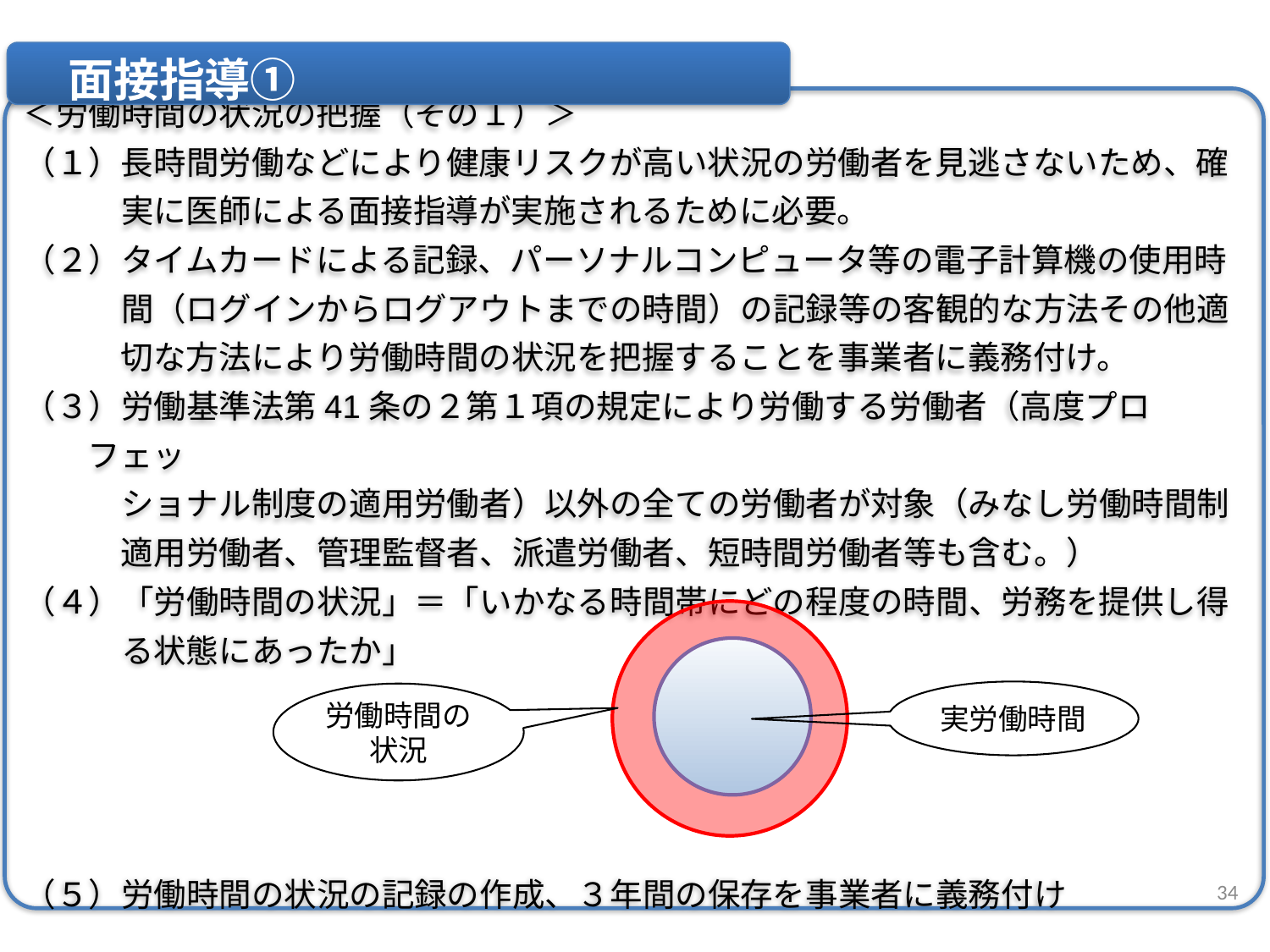

面接指導①
＜労働時間の状況の把握（その１）＞
（１）長時間労働などにより健康リスクが高い状況の労働者を見逃さないため、確
　　　実に医師による面接指導が実施されるために必要。
（２）タイムカードによる記録、パーソナルコンピュータ等の電子計算機の使用時
　　　間（ログインからログアウトまでの時間）の記録等の客観的な方法その他適
　　　切な方法により労働時間の状況を把握することを事業者に義務付け。
（３）労働基準法第41条の２第１項の規定により労働する労働者（高度プロフェッ
　　　ショナル制度の適用労働者）以外の全ての労働者が対象（みなし労働時間制
　　　適用労働者、管理監督者、派遣労働者、短時間労働者等も含む。）
（４）「労働時間の状況」＝「いかなる時間帯にどの程度の時間、労務を提供し得
　　　る状態にあったか」

（５）労働時間の状況の記録の作成、３年間の保存を事業者に義務付け

実労働時間
労働時間の状況
34